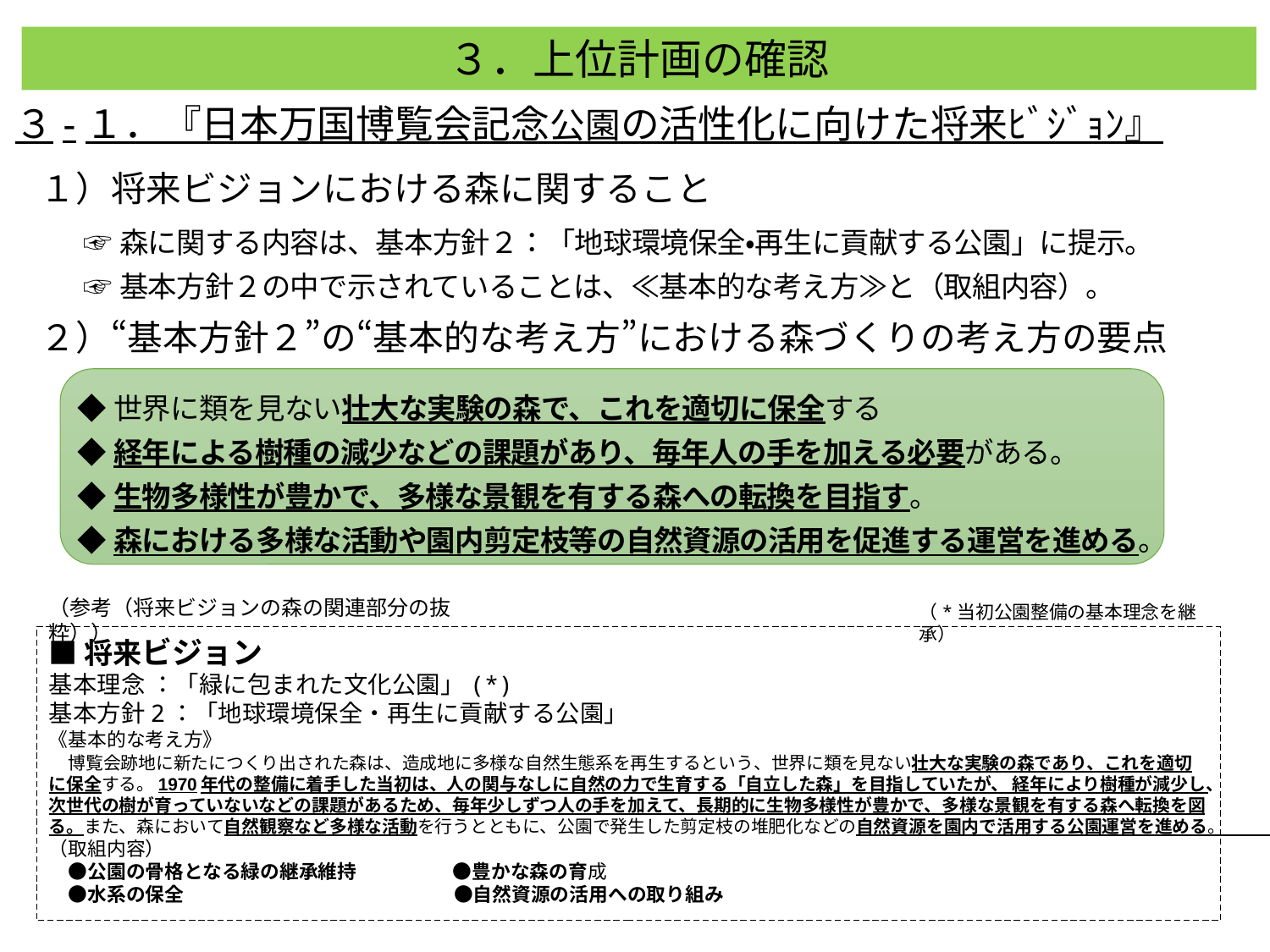

３．上位計画の確認
３-１．『日本万国博覧会記念公園の活性化に向けた将来ﾋﾞｼﾞｮﾝ』
１）将来ビジョンにおける森に関すること
☞森に関する内容は、基本方針２：「地球環境保全・再生に貢献する公園」に提示。
☞基本方針２の中で示されていることは、≪基本的な考え方≫と（取組内容）。
２）“基本方針２”の“基本的な考え方”における森づくりの考え方の要点

◆世界に類を見ない壮大な実験の森で、これを適切に保全する
◆経年による樹種の減少などの課題があり、毎年人の手を加える必要がある。
◆生物多様性が豊かで、多様な景観を有する森への転換を目指す。
◆森における多様な活動や園内剪定枝等の自然資源の活用を促進する運営を進める。
（参考（将来ビジョンの森の関連部分の抜粋））
（*当初公園整備の基本理念を継承）
■将来ビジョン
基本理念 ：「緑に包まれた文化公園」(*)
基本方針2：「地球環境保全・再生に貢献する公園」
《基本的な考え方》
　博覧会跡地に新たにつくり出された森は、造成地に多様な自然生態系を再生するという、世界に類を見ない壮大な実験の森であり、これを適切に保全する。1970年代の整備に着手した当初は、人の関与なしに自然の力で生育する「自立した森」を目指していたが、 経年により樹種が減少し、次世代の樹が育っていないなどの課題があるため、毎年少しずつ人の手を加えて、長期的に生物多様性が豊かで、多様な景観を有する森へ転換を図る。また、森において自然観察など多様な活動を行うとともに、公園で発生した剪定枝の堆肥化などの自然資源を園内で活用する公園運営を進める。
（取組内容）
　●公園の骨格となる緑の継承維持　　　　　●豊かな森の育成
　●水系の保全　　　　　　　　　　　　　　●自然資源の活用への取り組み